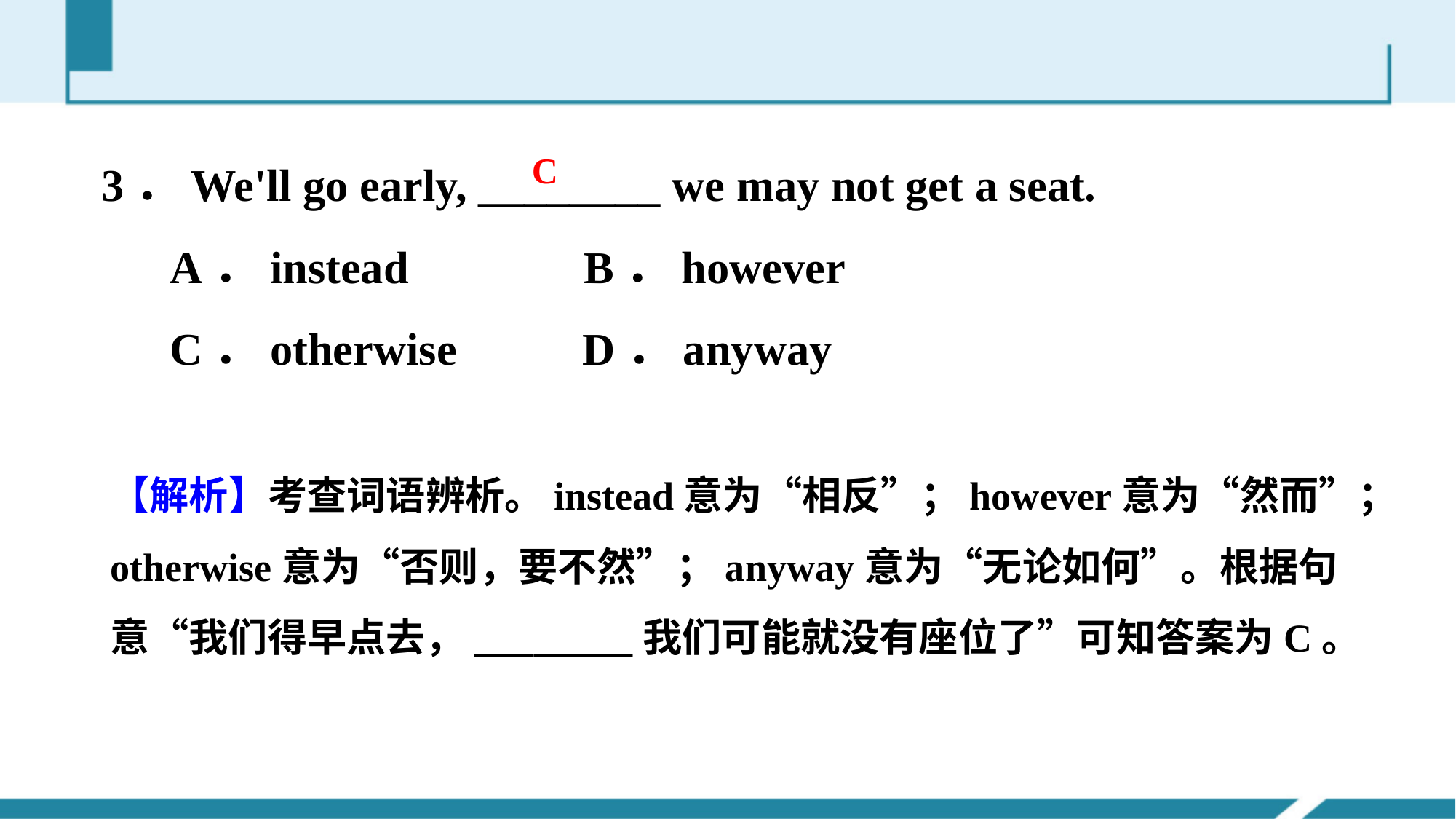

3．We'll go early, ________ we may not get a seat.
      A．instead　　      B．however
      C．otherwise           D．anyway
C
【解析】考查词语辨析。instead意为“相反”；however意为“然而”；otherwise意为“否则，要不然”；anyway意为“无论如何”。根据句意“我们得早点去，________我们可能就没有座位了”可知答案为C。